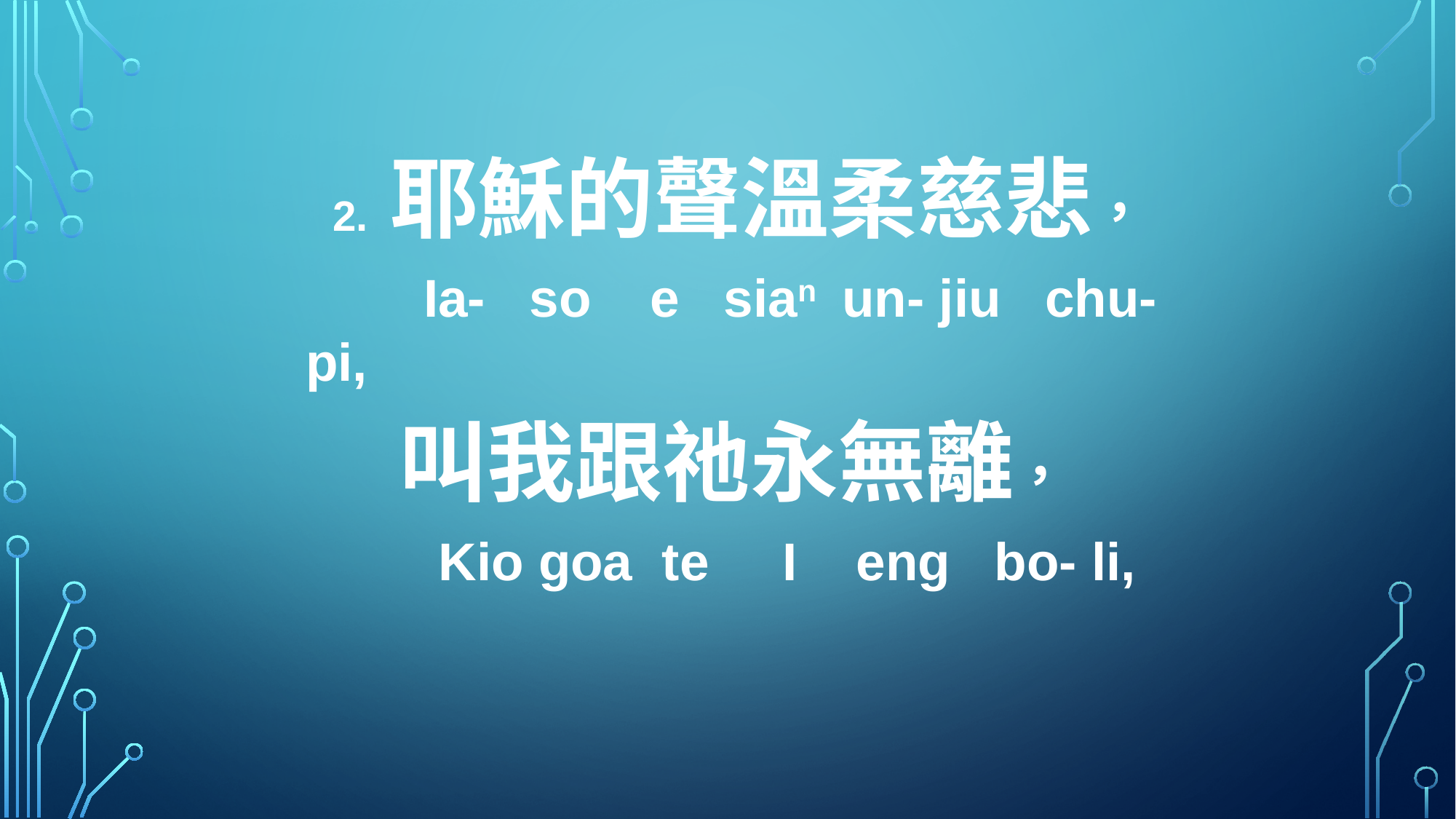

2. 耶穌的聲溫柔慈悲，
        Ia-   so    e   sian   un- jiu   chu-pi,
叫我跟祂永無離，
         Kio goa  te     I    eng   bo- li,